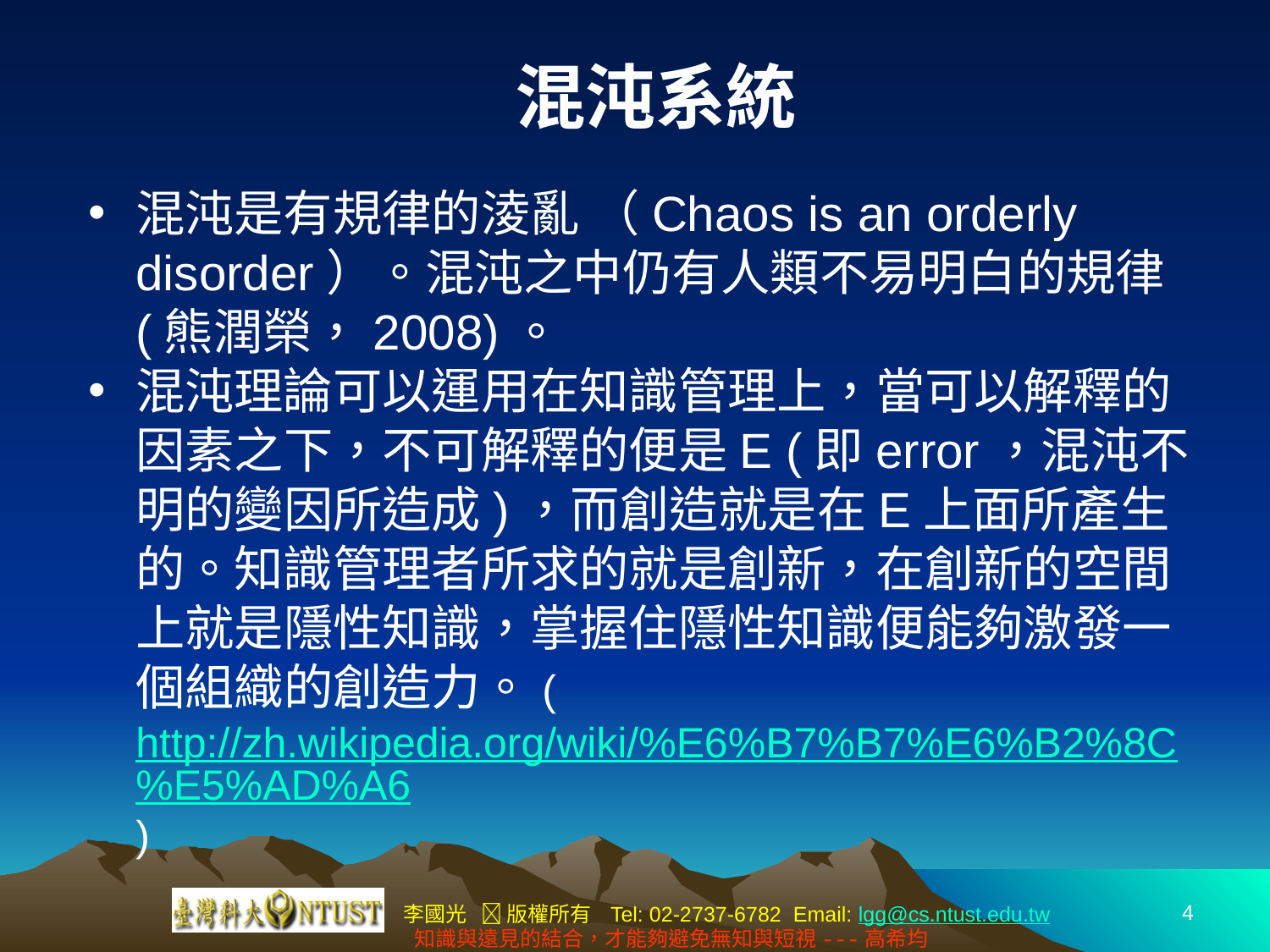

混沌系統
混沌是有規律的淩亂 （Chaos is an orderly disorder）。混沌之中仍有人類不易明白的規律 (熊潤榮，2008)。
混沌理論可以運用在知識管理上，當可以解釋的因素之下，不可解釋的便是E (即error，混沌不明的變因所造成)，而創造就是在E上面所產生的。知識管理者所求的就是創新，在創新的空間上就是隱性知識，掌握住隱性知識便能夠激發一個組織的創造力。(http://zh.wikipedia.org/wiki/%E6%B7%B7%E6%B2%8C%E5%AD%A6)
4